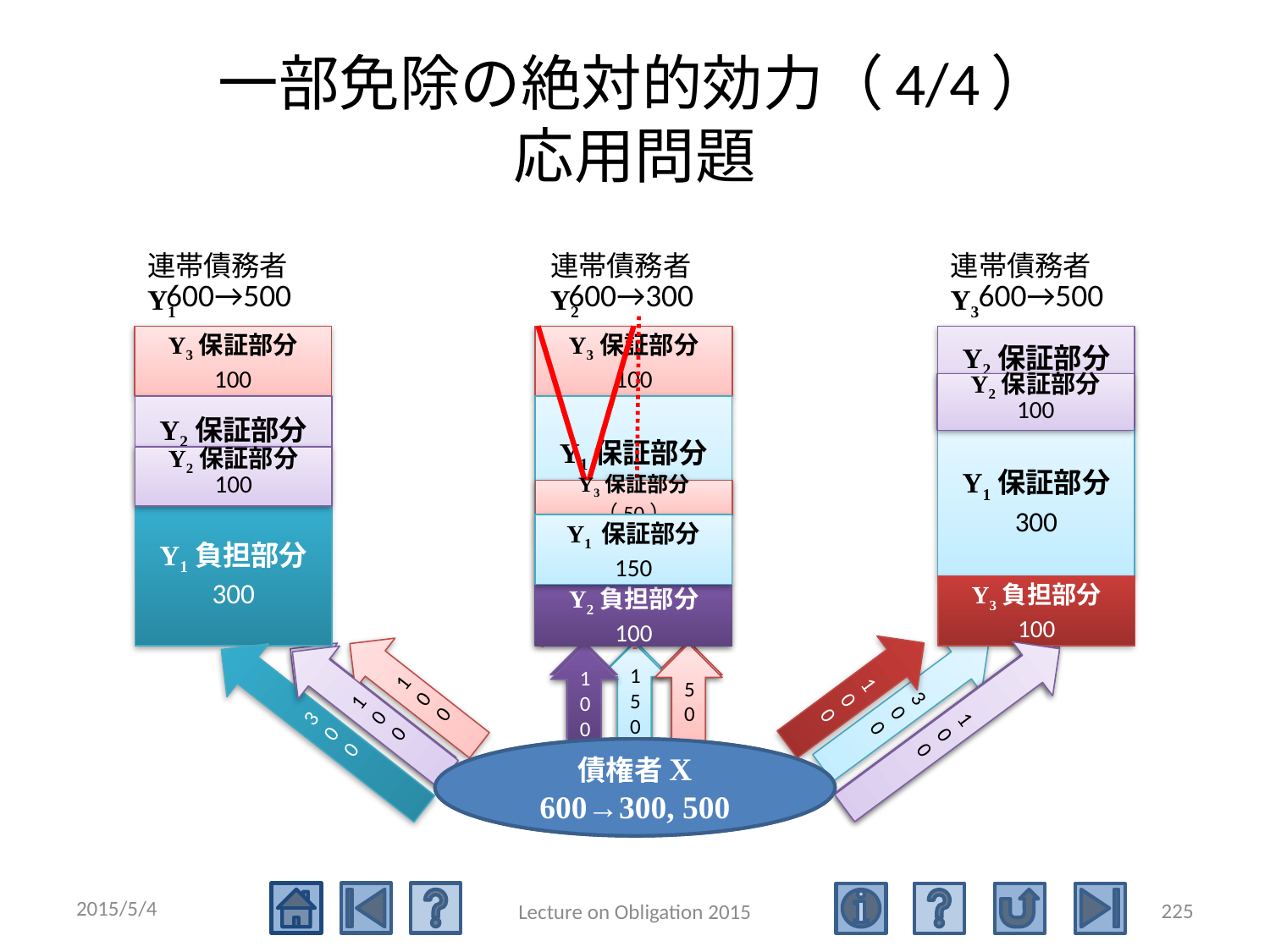

# 一部免除の絶対的効力（4/4） 応用問題
連帯債務者Y1
連帯債務者Y2
連帯債務者Y3
600→500
600→300
600→500
Y2保証部分
200
Y3保証部分
100
Y3保証部分
100
Y2保証部分
100
Y2保証部分
200
Y1保証部分
300
Y1保証部分
300
Y2保証部分
100
Y3保証部分（50）
Y1負担部分
300
Y1 保証部分
150
Y2負担部分
200
Y3負担部分
100
Y2負担部分
100
200
100
300
300
100
200
100
100
200
300
100
150
50
100
債権者X
600
債権者X
600→300, 500
2015/5/4
225
Lecture on Obligation 2015